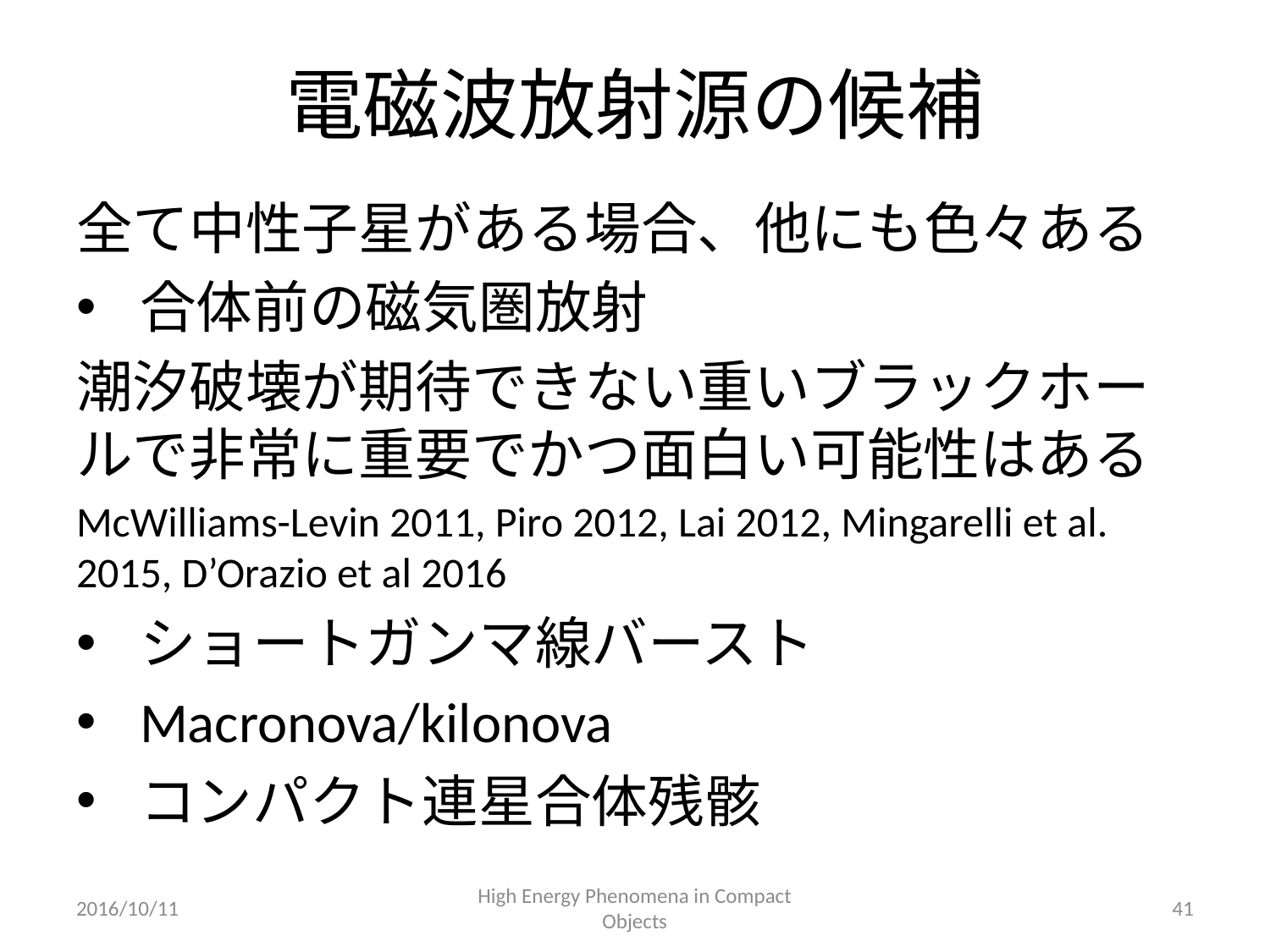

# 電磁波放射源の候補
全て中性子星がある場合、他にも色々ある
合体前の磁気圏放射
潮汐破壊が期待できない重いブラックホールで非常に重要でかつ面白い可能性はある
McWilliams-Levin 2011, Piro 2012, Lai 2012, Mingarelli et al. 2015, D’Orazio et al 2016
ショートガンマ線バースト
Macronova/kilonova
コンパクト連星合体残骸
2016/10/11
High Energy Phenomena in Compact Objects
41